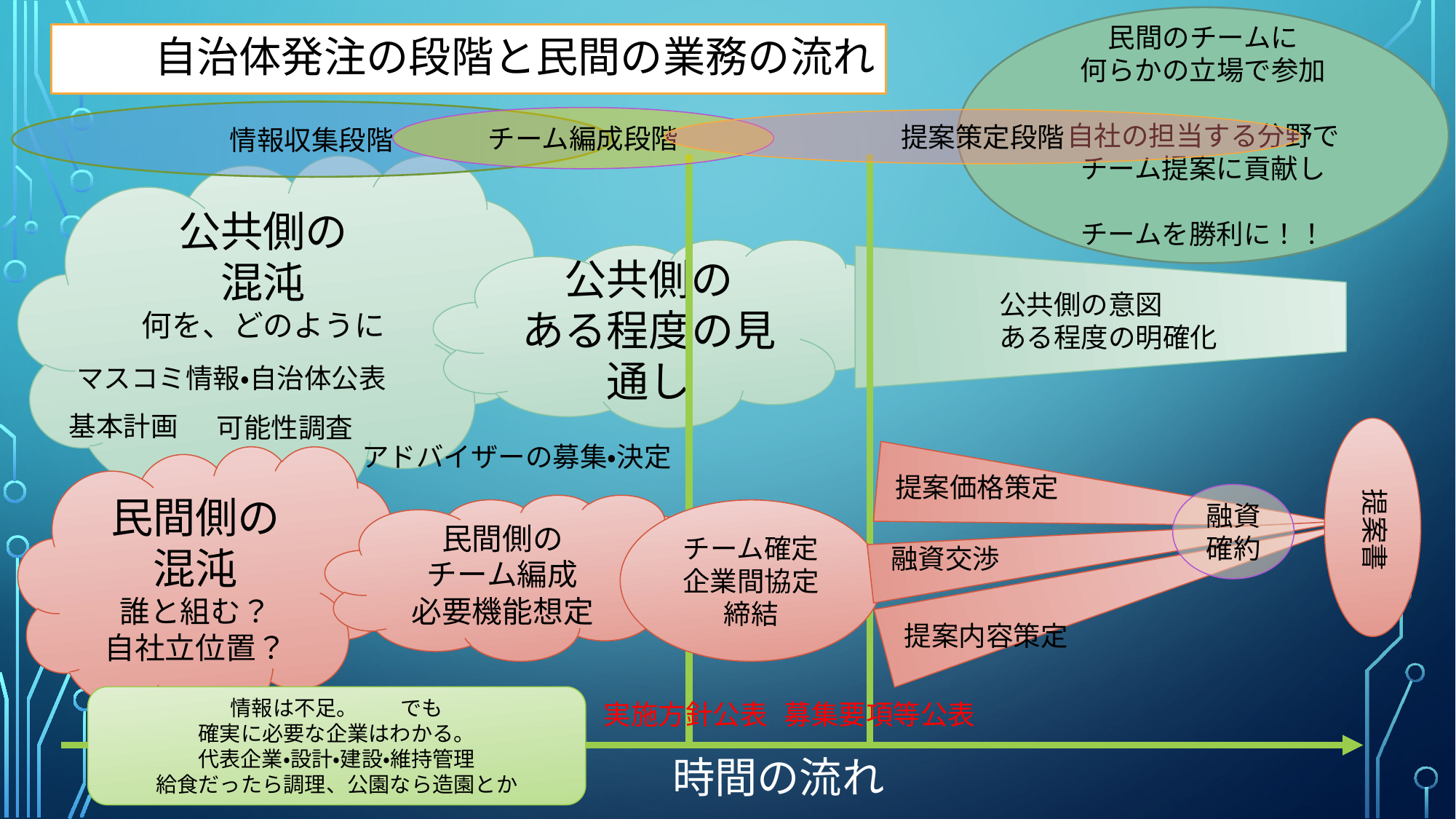

民間のチームに
何らかの立場で参加

自社の担当する分野で
チーム提案に貢献し

チームを勝利に！！
# 自治体発注の段階と民間の業務の流れ

情報収集段階
チーム編成段階
提案策定段階
公共側の
混沌
何を、どのように

公共側の
ある程度の見通し

公共側の意図
ある程度の明確化

マスコミ情報・自治体公表
基本計画
可能性調査

アドバイザーの募集・決定
民間側の
混沌
誰と組む？
自社立位置？
提案価格策定
提案書
融資
確約
民間側の
チーム編成
必要機能想定
チーム確定
企業間協定
締結
融資交渉
提案内容策定
情報は不足。　　でも
確実に必要な企業はわかる。
代表企業・設計・建設・維持管理
給食だったら調理、公園なら造園とか
実施方針公表
募集要項等公表
時間の流れ